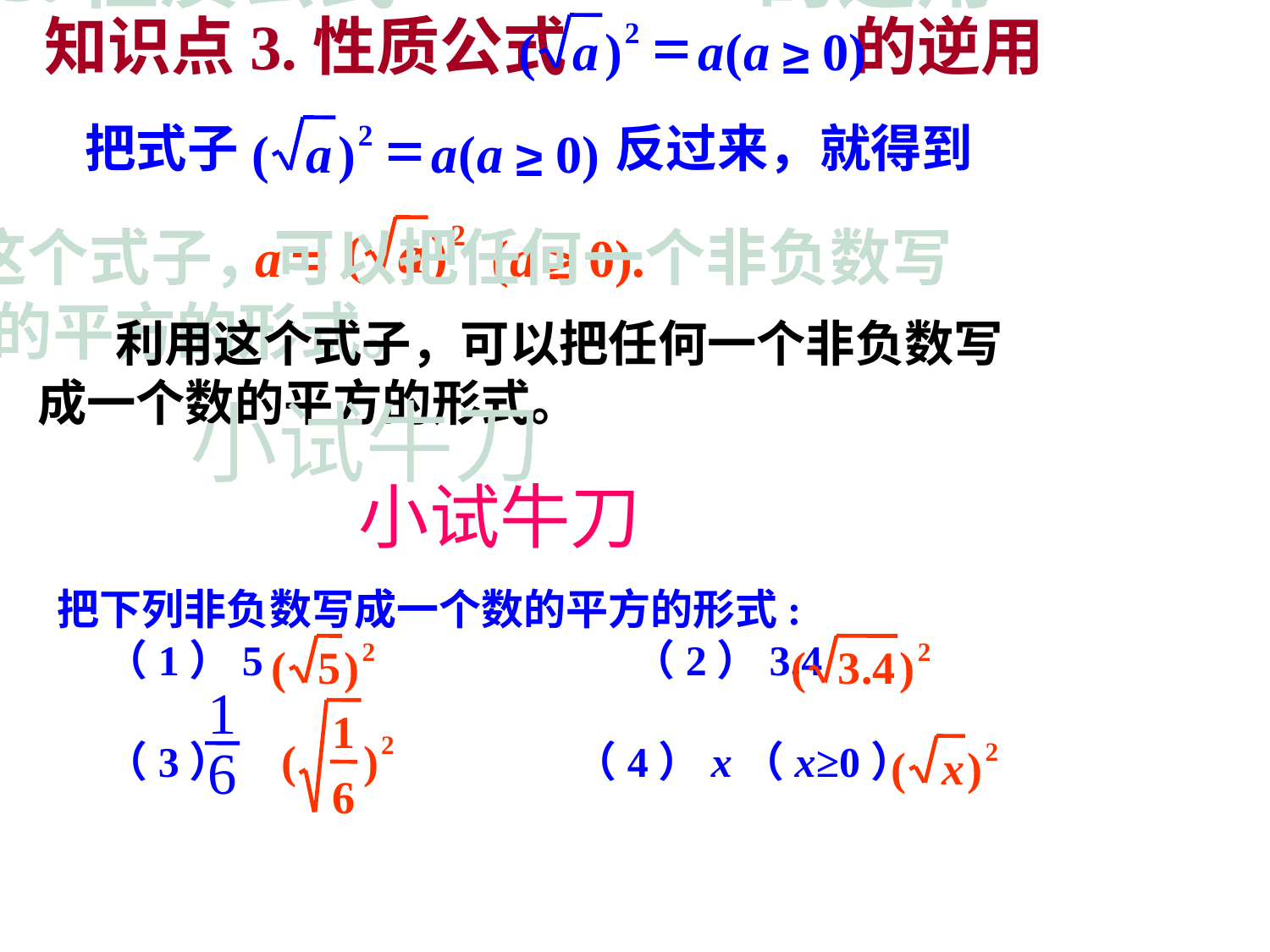

知识点3.性质公式                    的逆用

=
2

(
a
)
a
(
a
0
)
≥

=
2

(
a
)
a
(
a
0
)
≥

把式子
反过来，就得到
2

(
a
)
a
=
(
a
0
).
≥

      利用这个式子，可以把任何一个非负数写 成一个数的平方的形式。
小试牛刀
把下列非负数写成一个数的平方的形式:
    （1）5                                  （2）3.4

    （3）                                    （4）x（x≥0）

2

(
5
)

2

(
3
.
4
)

1
2
(
)

6

1
6

2

(
x
)